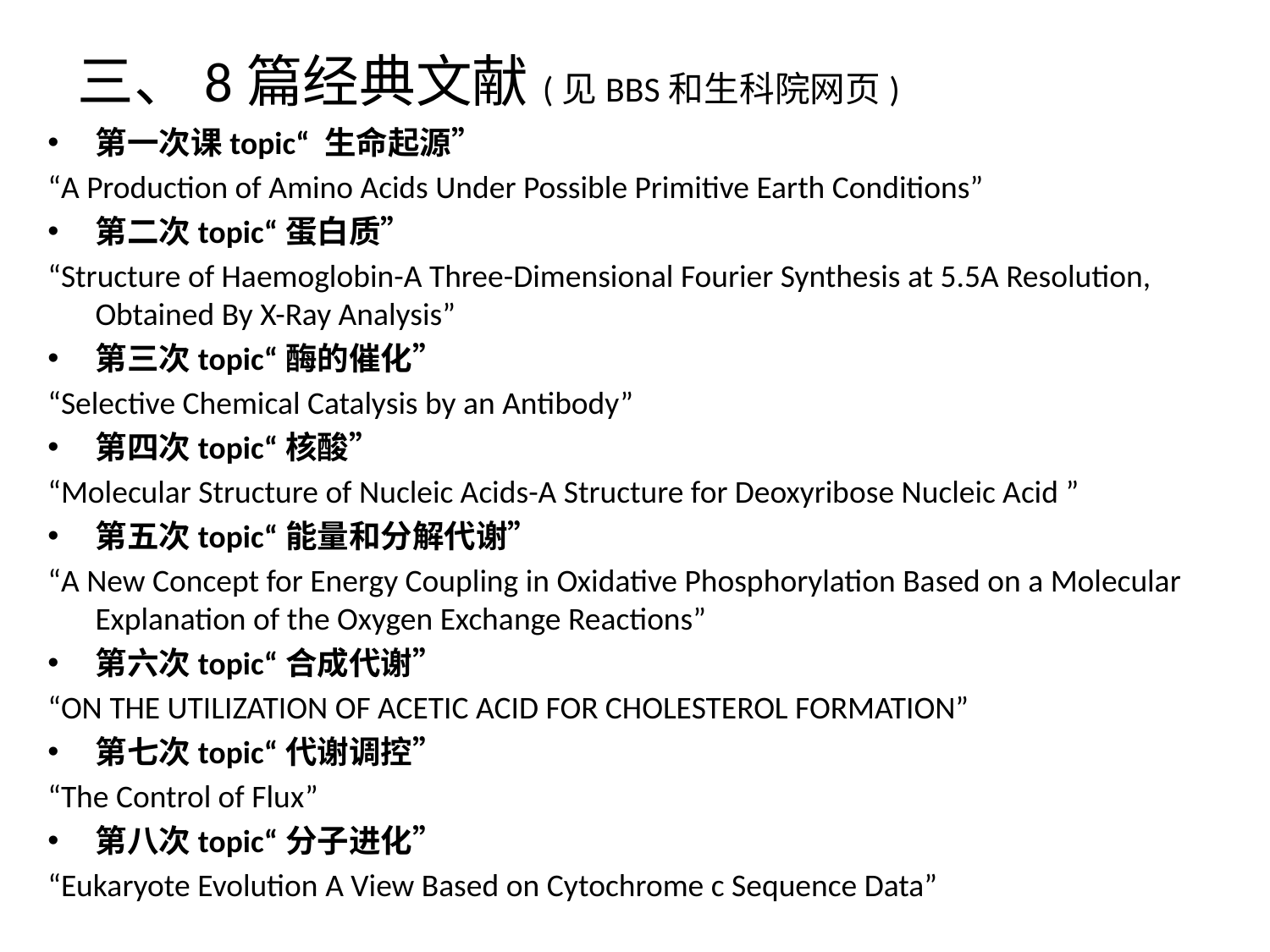

# 三、8篇经典文献(见BBS和生科院网页)
第一次课topic“ 生命起源”
“A Production of Amino Acids Under Possible Primitive Earth Conditions”
第二次topic“蛋白质”
“Structure of Haemoglobin-A Three-Dimensional Fourier Synthesis at 5.5A Resolution, Obtained By X-Ray Analysis”
第三次topic“酶的催化”
“Selective Chemical Catalysis by an Antibody”
第四次topic“核酸”
“Molecular Structure of Nucleic Acids-A Structure for Deoxyribose Nucleic Acid ”
第五次topic“能量和分解代谢”
“A New Concept for Energy Coupling in Oxidative Phosphorylation Based on a Molecular Explanation of the Oxygen Exchange Reactions”
第六次topic“合成代谢”
“ON THE UTILIZATION OF ACETIC ACID FOR CHOLESTEROL FORMATION”
第七次topic“代谢调控”
“The Control of Flux”
第八次topic“分子进化”
“Eukaryote Evolution A View Based on Cytochrome c Sequence Data”